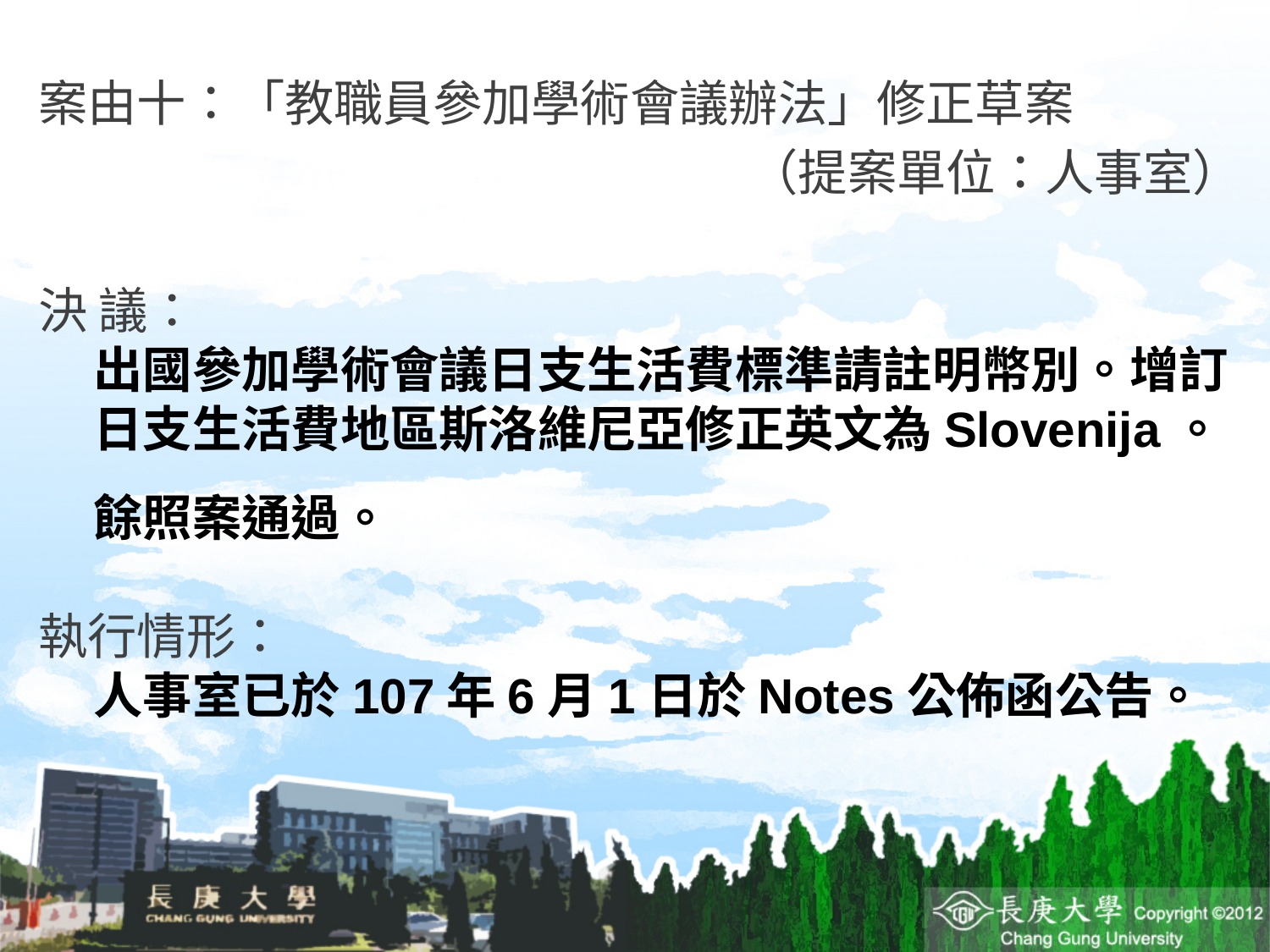

案由十：「教職員參加學術會議辦法」修正草案
（提案單位：人事室）

決 議：
出國參加學術會議日支生活費標準請註明幣別。增訂日支生活費地區斯洛維尼亞修正英文為Slovenija。
餘照案通過。

執行情形：
人事室已於107年6月1日於Notes公佈函公告。